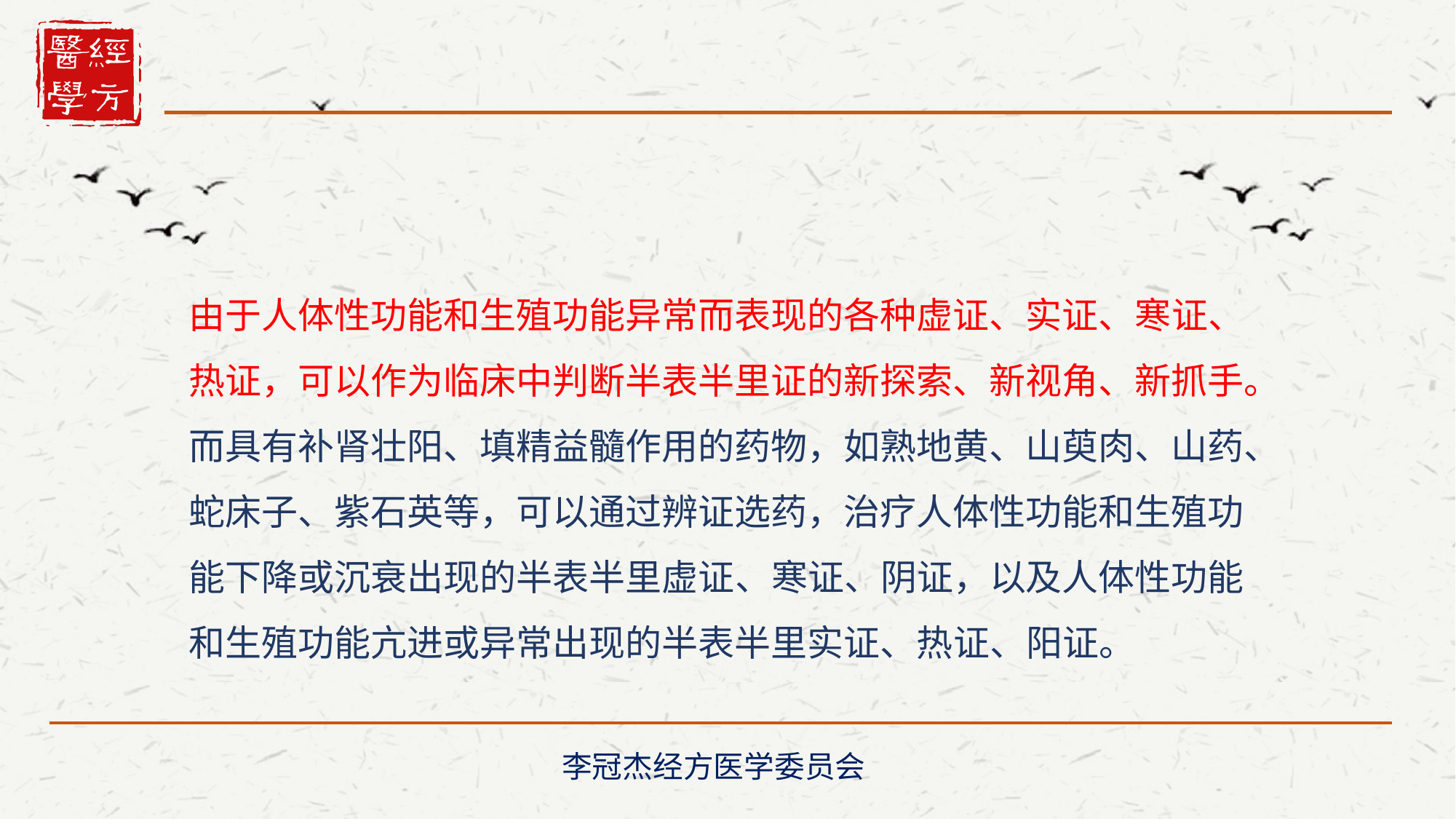

由于人体性功能和生殖功能异常而表现的各种虚证、实证、寒证、热证，可以作为临床中判断半表半里证的新探索、新视角、新抓手。而具有补肾壮阳、填精益髓作用的药物，如熟地黄、山萸肉、山药、蛇床子、紫石英等，可以通过辨证选药，治疗人体性功能和生殖功能下降或沉衰出现的半表半里虚证、寒证、阴证，以及人体性功能和生殖功能亢进或异常出现的半表半里实证、热证、阳证。
41